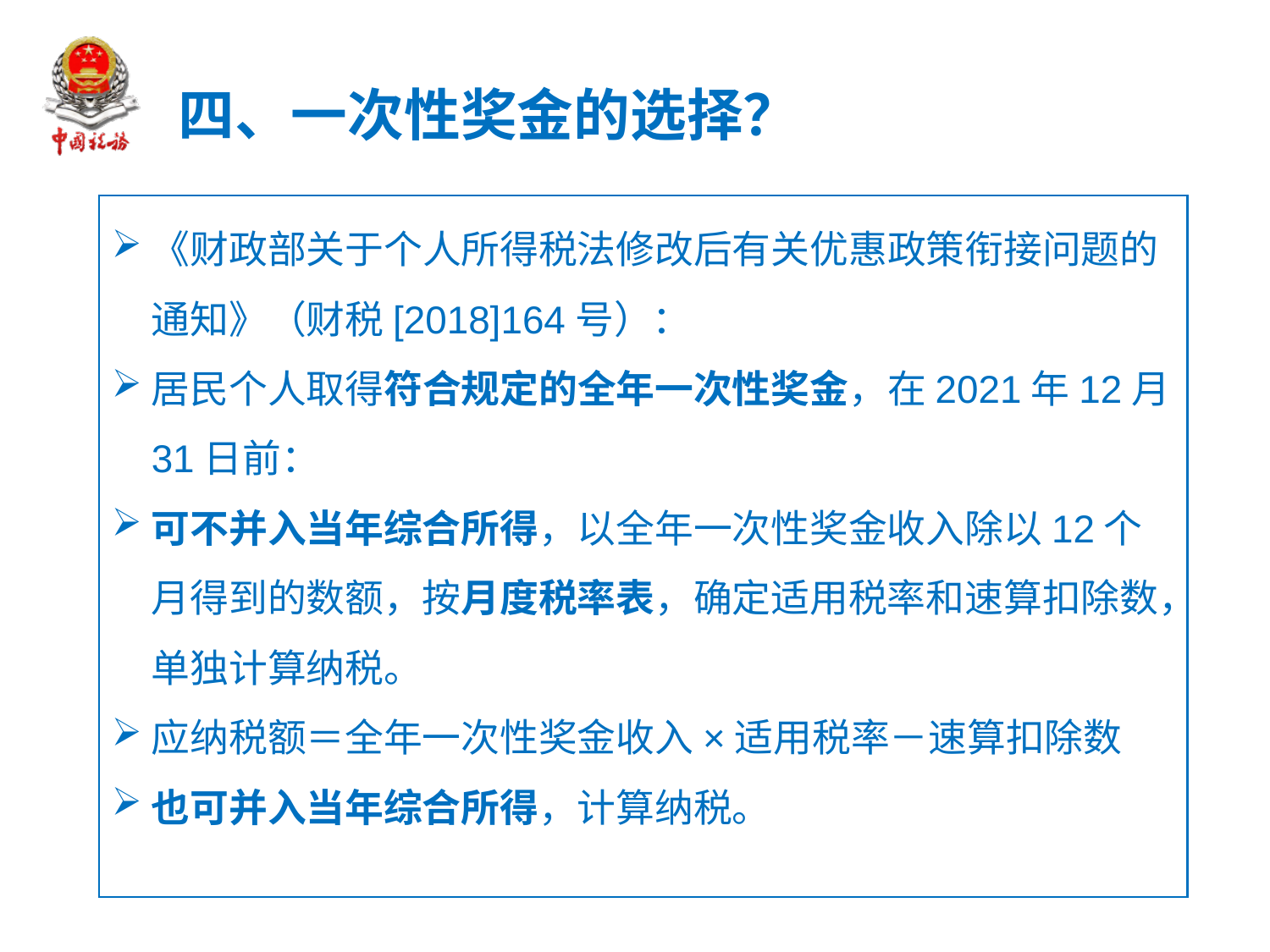

四、一次性奖金的选择？

《财政部关于个人所得税法修改后有关优惠政策衔接问题的通知》（财税[2018]164号）：
居民个人取得符合规定的全年一次性奖金，在2021年12月31日前：
可不并入当年综合所得，以全年一次性奖金收入除以12个月得到的数额，按月度税率表，确定适用税率和速算扣除数，单独计算纳税。
应纳税额＝全年一次性奖金收入×适用税率－速算扣除数
也可并入当年综合所得，计算纳税。